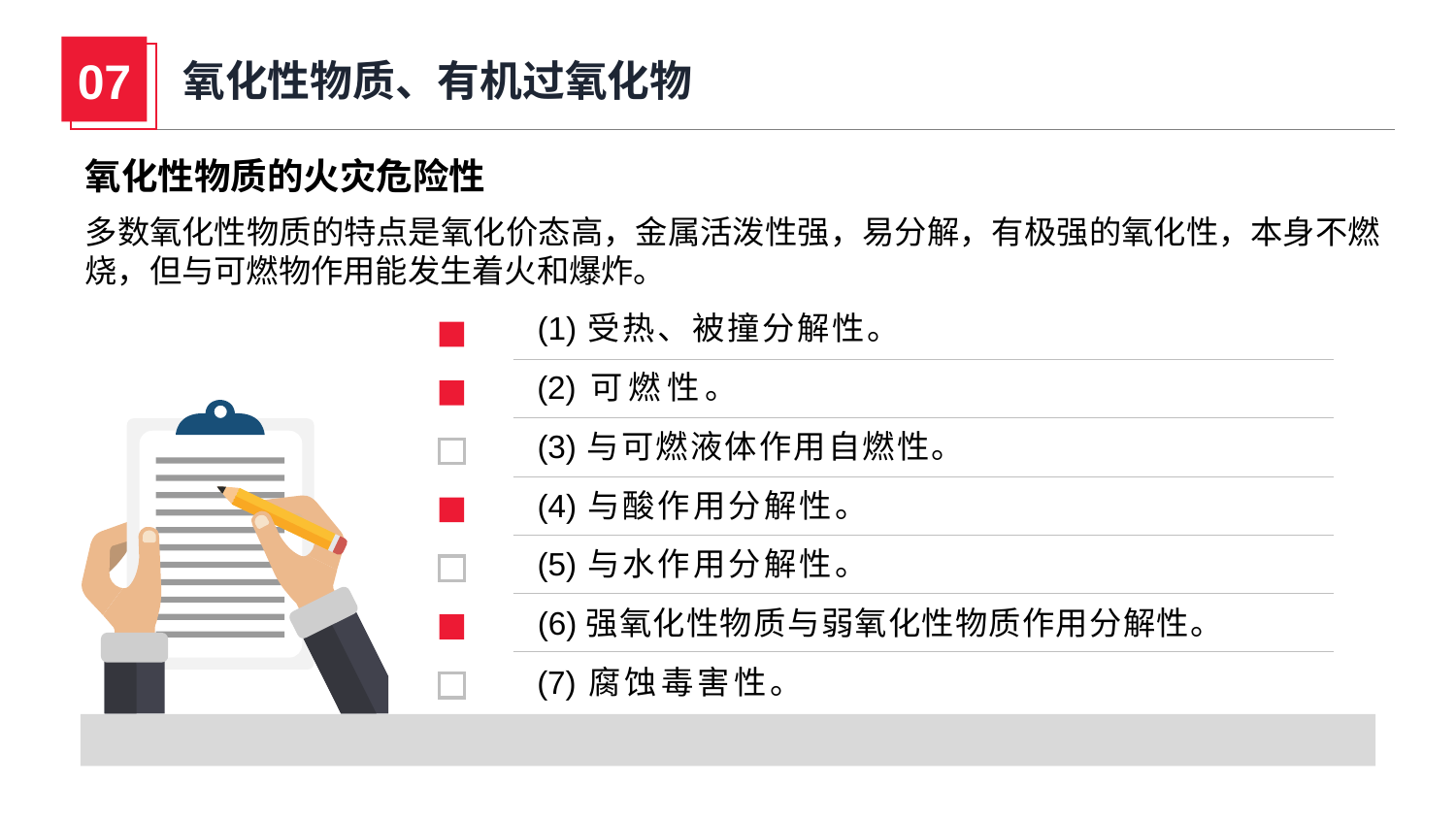

07
氧化性物质、有机过氧化物
氧化性物质的火灾危险性
多数氧化性物质的特点是氧化价态高，金属活泼性强，易分解，有极强的氧化性，本身不燃烧，但与可燃物作用能发生着火和爆炸。
(1)受热、被撞分解性。

(2)可燃性。

(3)与可燃液体作用自燃性。

(4)与酸作用分解性。

(5)与水作用分解性。

(6)强氧化性物质与弱氧化性物质作用分解性。

(7)腐蚀毒害性。